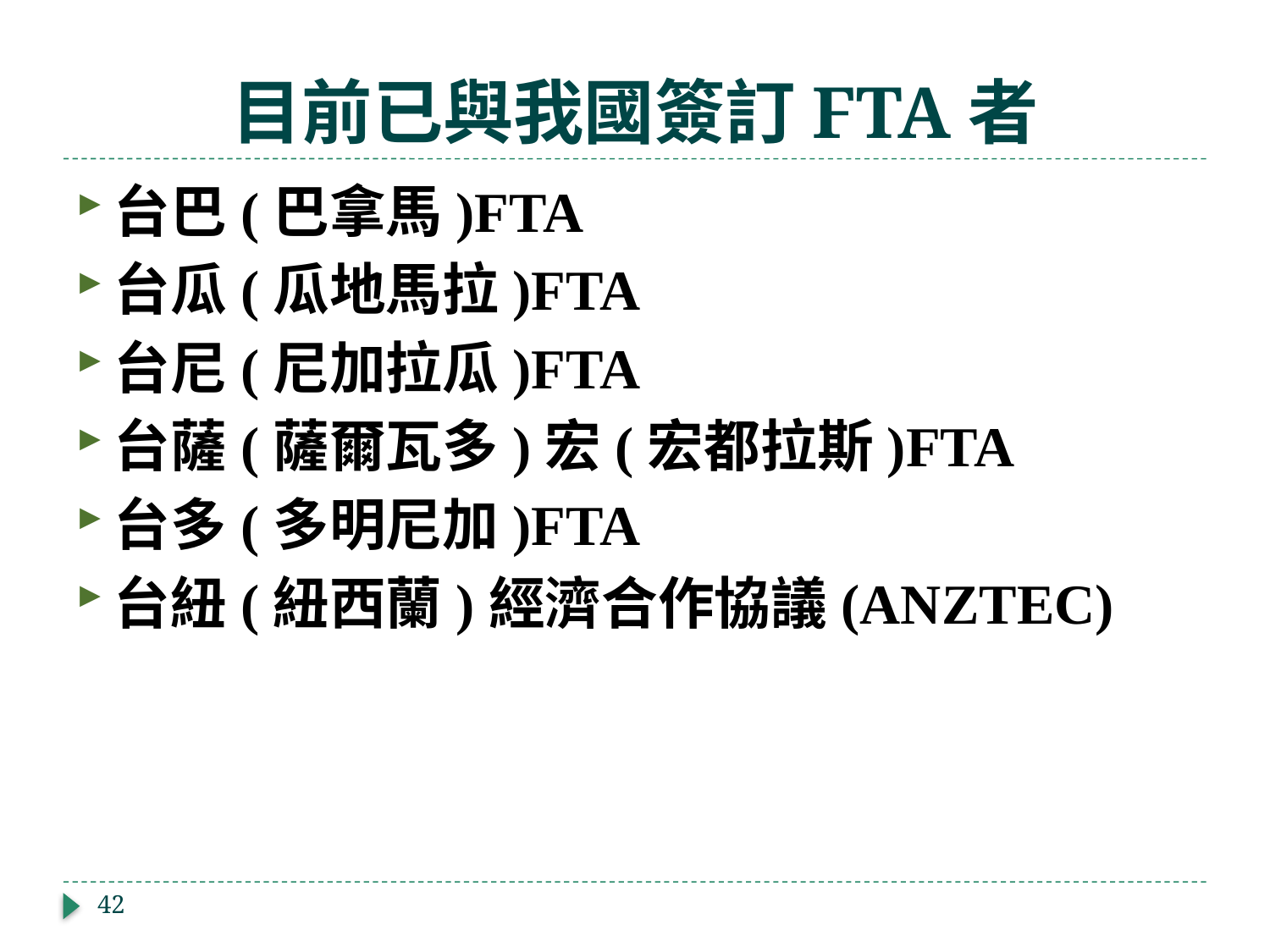

# 目前已與我國簽訂FTA者
台巴(巴拿馬)FTA
台瓜(瓜地馬拉)FTA
台尼(尼加拉瓜)FTA
台薩(薩爾瓦多)宏(宏都拉斯)FTA
台多(多明尼加)FTA
台紐(紐西蘭)經濟合作協議(ANZTEC)
42